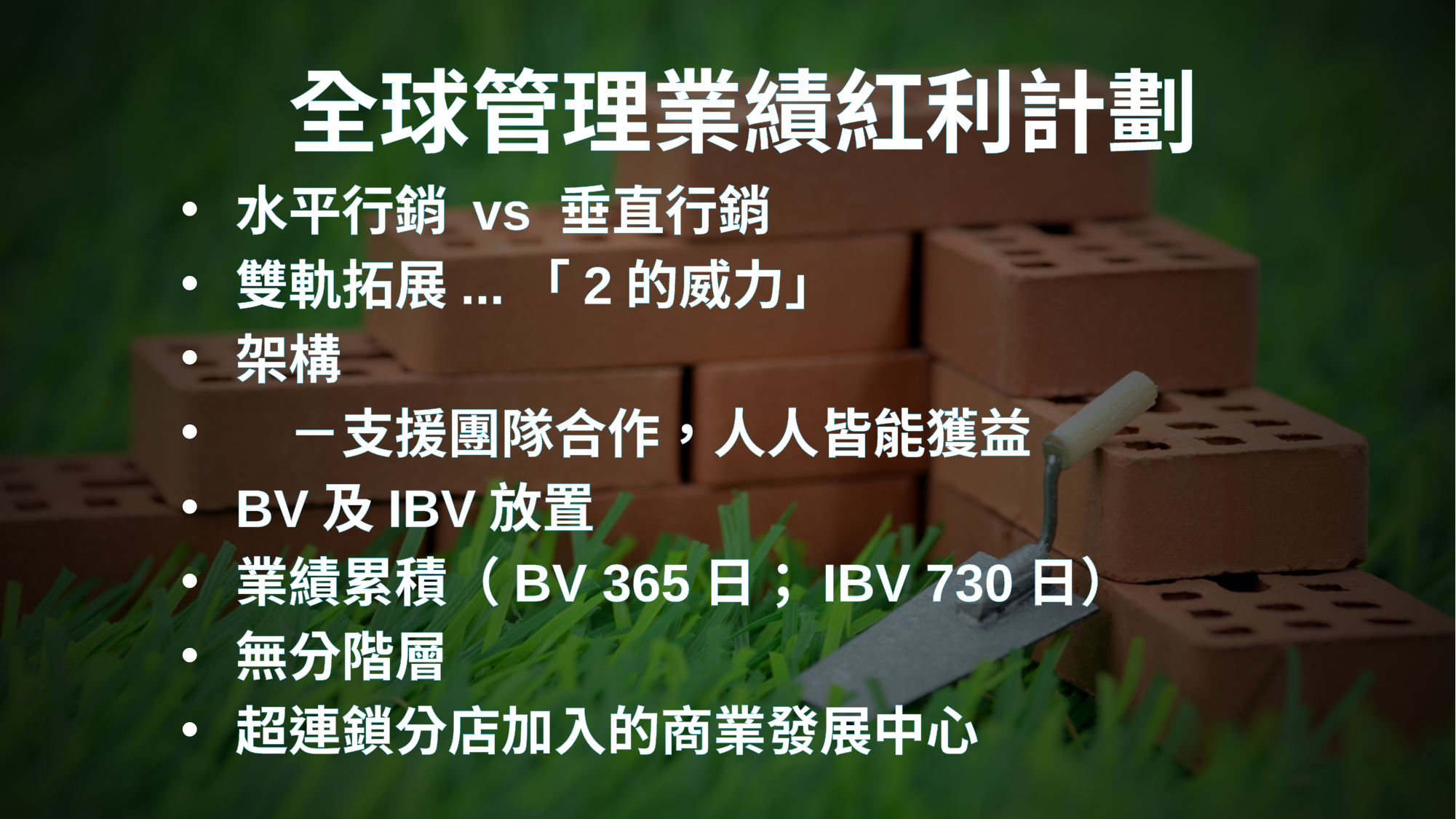

全球管理業績紅利計劃
水平行銷 vs 垂直行銷
雙軌拓展...「2的威力」
架構
　－支援團隊合作，人人皆能獲益
BV及IBV放置
業績累積（BV 365日；IBV 730日）
無分階層
超連鎖分店加入的商業發展中心